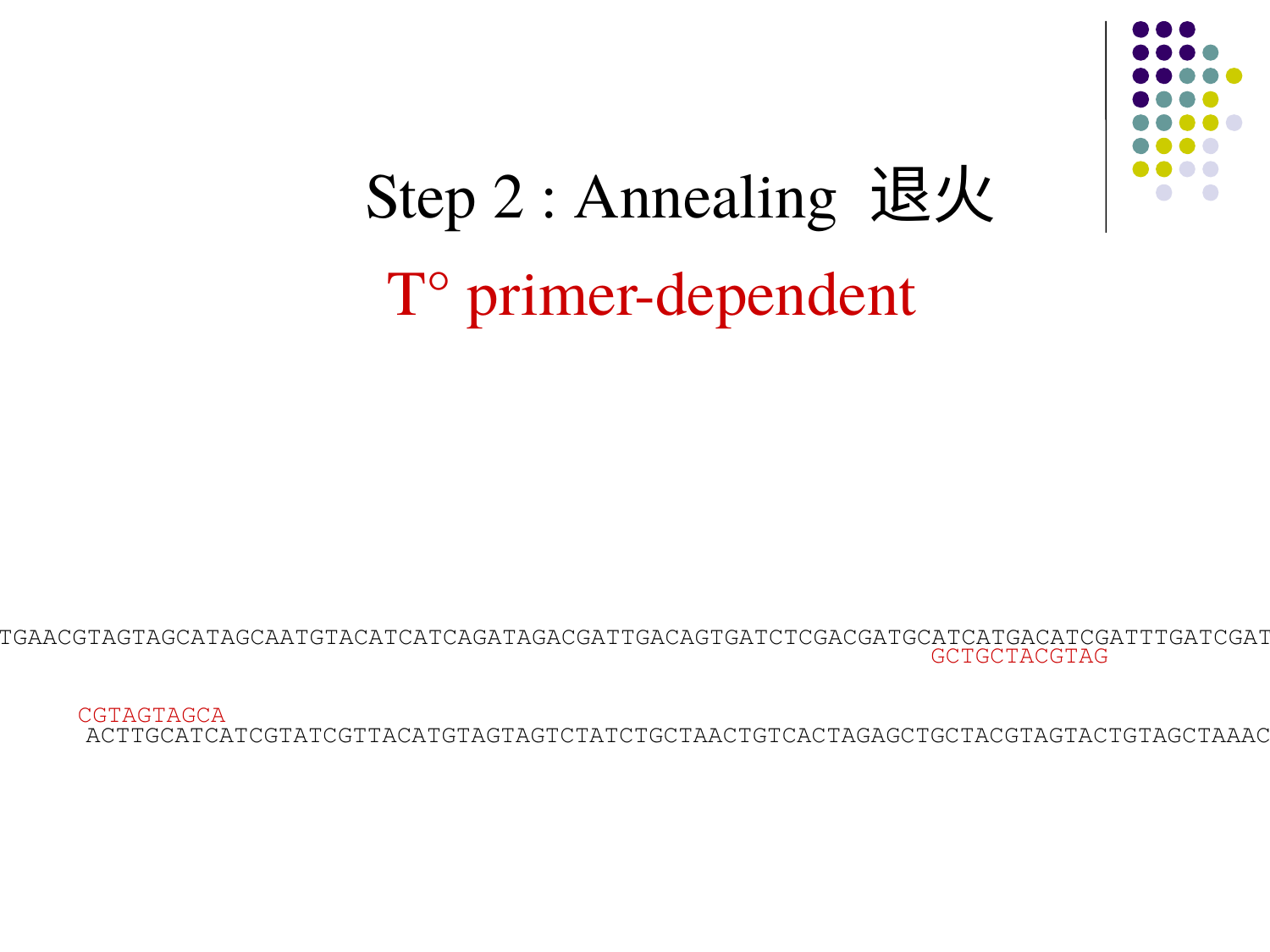

Step 2 : Annealing 退火
T° primer-dependent
TGAACGTAGTAGCATAGCAATGTACATCATCAGATAGACGATTGACAGTGATCTCGACGATGCATCATGACATCGATTTGATCGAT
GCTGCTACGTAG
CGTAGTAGCA
ACTTGCATCATCGTATCGTTACATGTAGTAGTCTATCTGCTAACTGTCACTAGAGCTGCTACGTAGTACTGTAGCTAAACTAGCTA